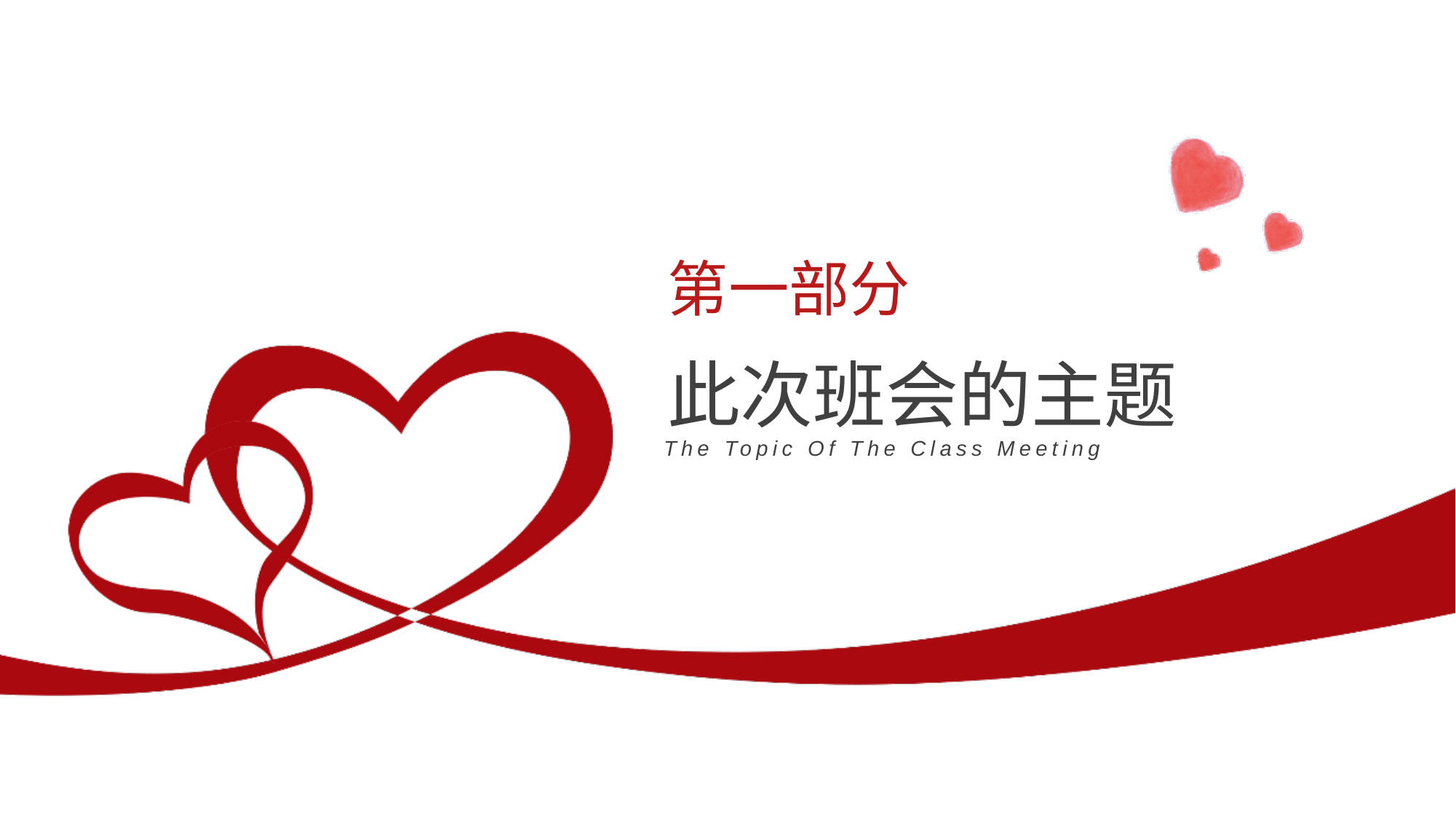

https://www.PPT818.com/
第一部分
此次班会的主题
The Topic Of The Class Meeting